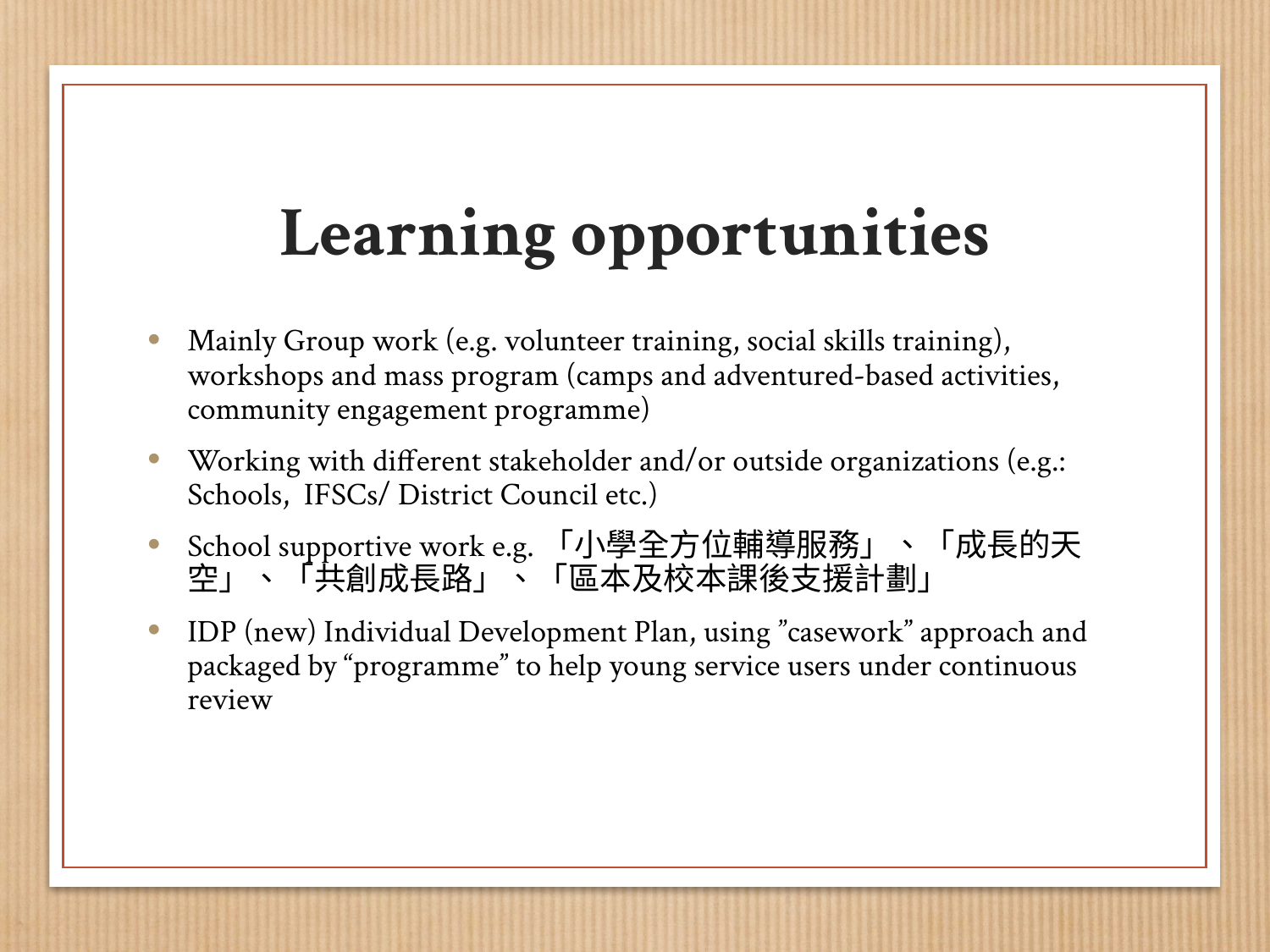

# Learning opportunities
Mainly Group work (e.g. volunteer training, social skills training), workshops and mass program (camps and adventured-based activities, community engagement programme)
Working with different stakeholder and/or outside organizations (e.g.: Schools,  IFSCs/ District Council etc.)
School supportive work e.g.「小學全方位輔導服務」、「成長的天空」、「共創成長路」、「區本及校本課後支援計劃」
IDP (new) Individual Development Plan, using ”casework” approach and packaged by “programme” to help young service users under continuous review